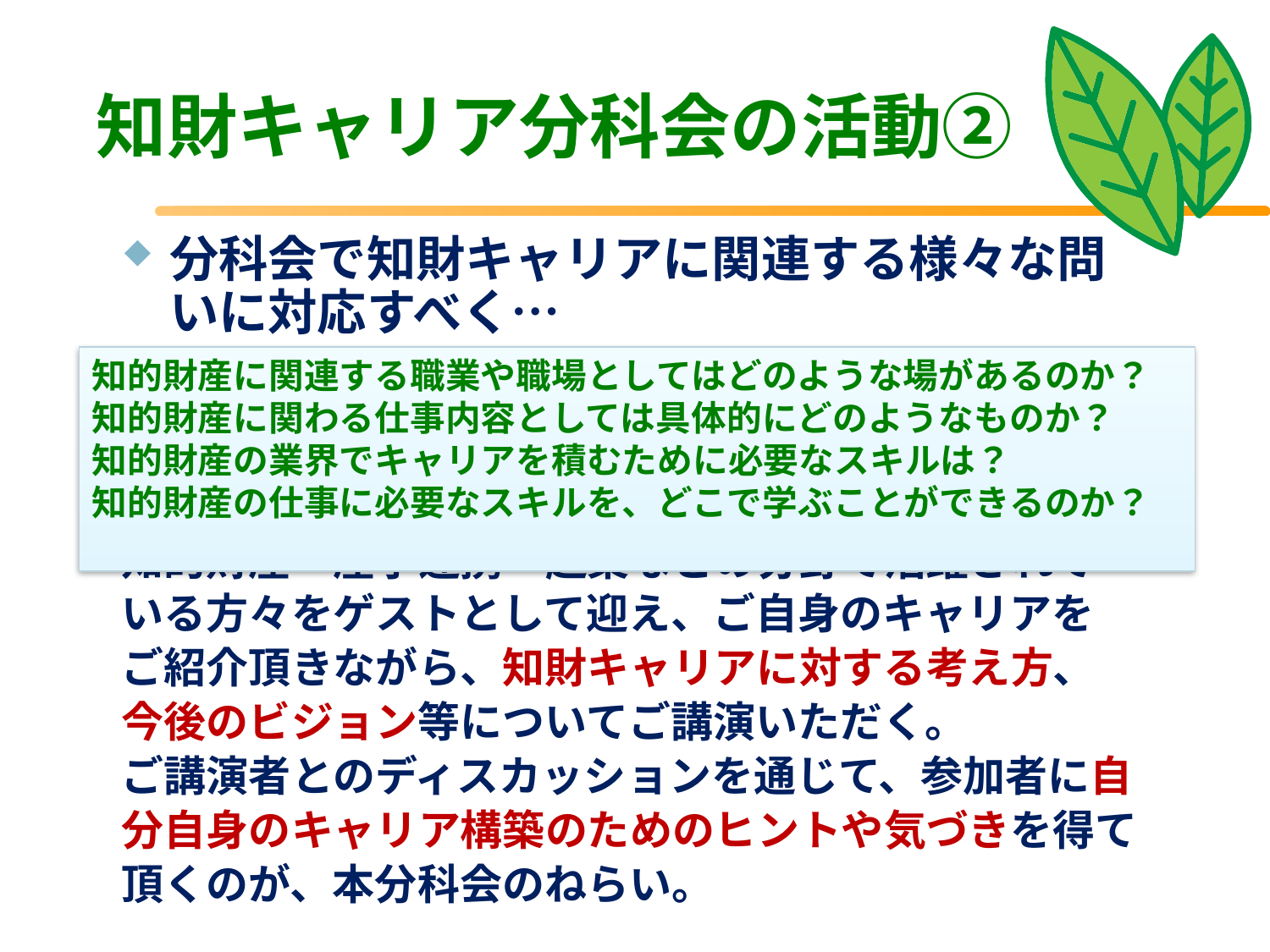

# 知財キャリア分科会の活動②
分科会で知財キャリアに関連する様々な問いに対応すべく…

知的財産・産学連携・起業などの分野で活躍されて
いる方々をゲストとして迎え、ご自身のキャリアを
ご紹介頂きながら、知財キャリアに対する考え方、
今後のビジョン等についてご講演いただく。
ご講演者とのディスカッションを通じて、参加者に自
分自身のキャリア構築のためのヒントや気づきを得て
頂くのが、本分科会のねらい。
知的財産に関連する職業や職場としてはどのような場があるのか？
知的財産に関わる仕事内容としては具体的にどのようなものか？
知的財産の業界でキャリアを積むために必要なスキルは？
知的財産の仕事に必要なスキルを、どこで学ぶことができるのか？